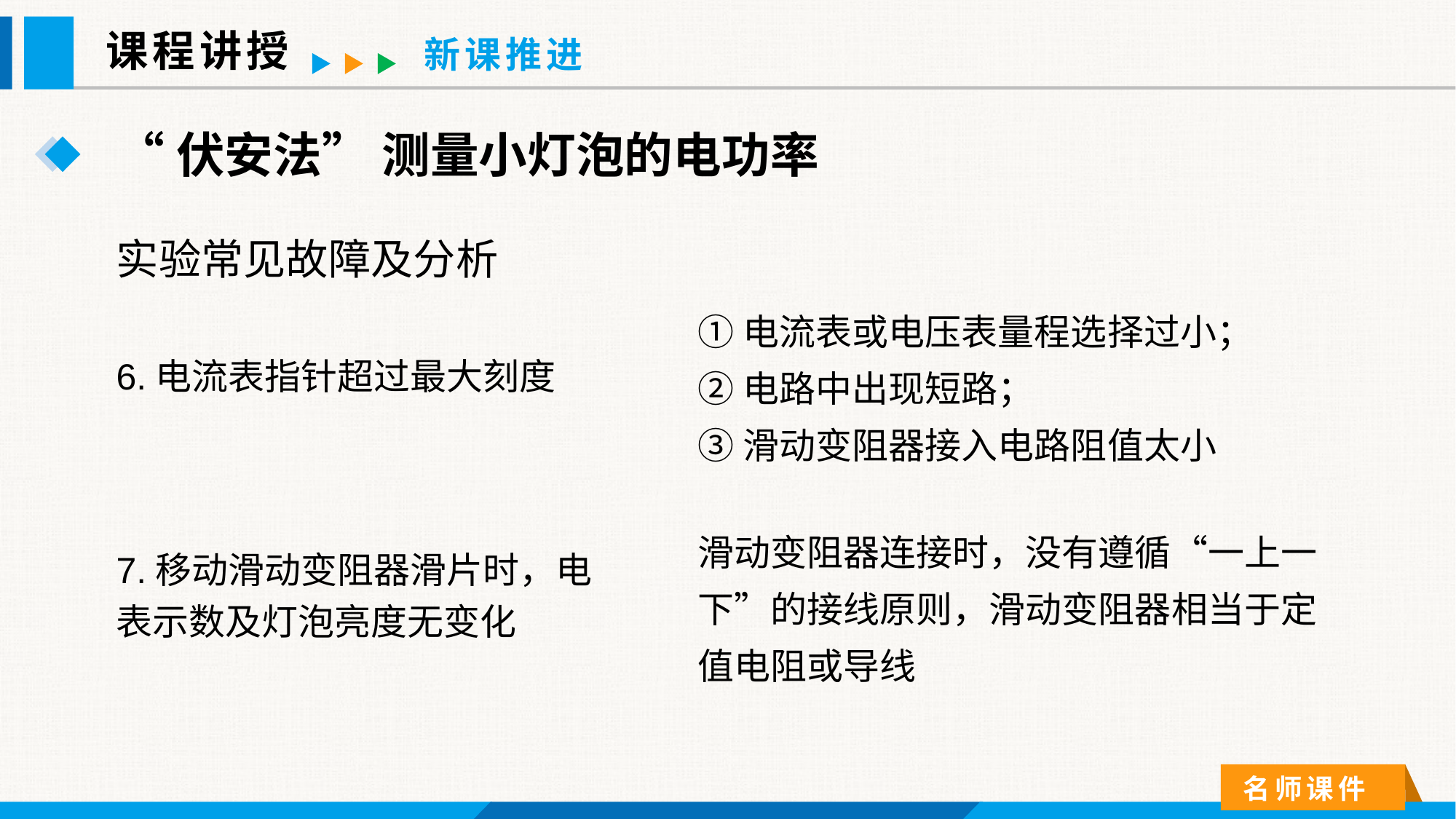

课程讲授
新课推进

“伏安法” 测量小灯泡的电功率

实验常见故障及分析
①电流表或电压表量程选择过小；
②电路中出现短路；
③滑动变阻器接入电路阻值太小
6.电流表指针超过最大刻度
滑动变阻器连接时，没有遵循“一上一下”的接线原则，滑动变阻器相当于定值电阻或导线
7.移动滑动变阻器滑片时，电表示数及灯泡亮度无变化